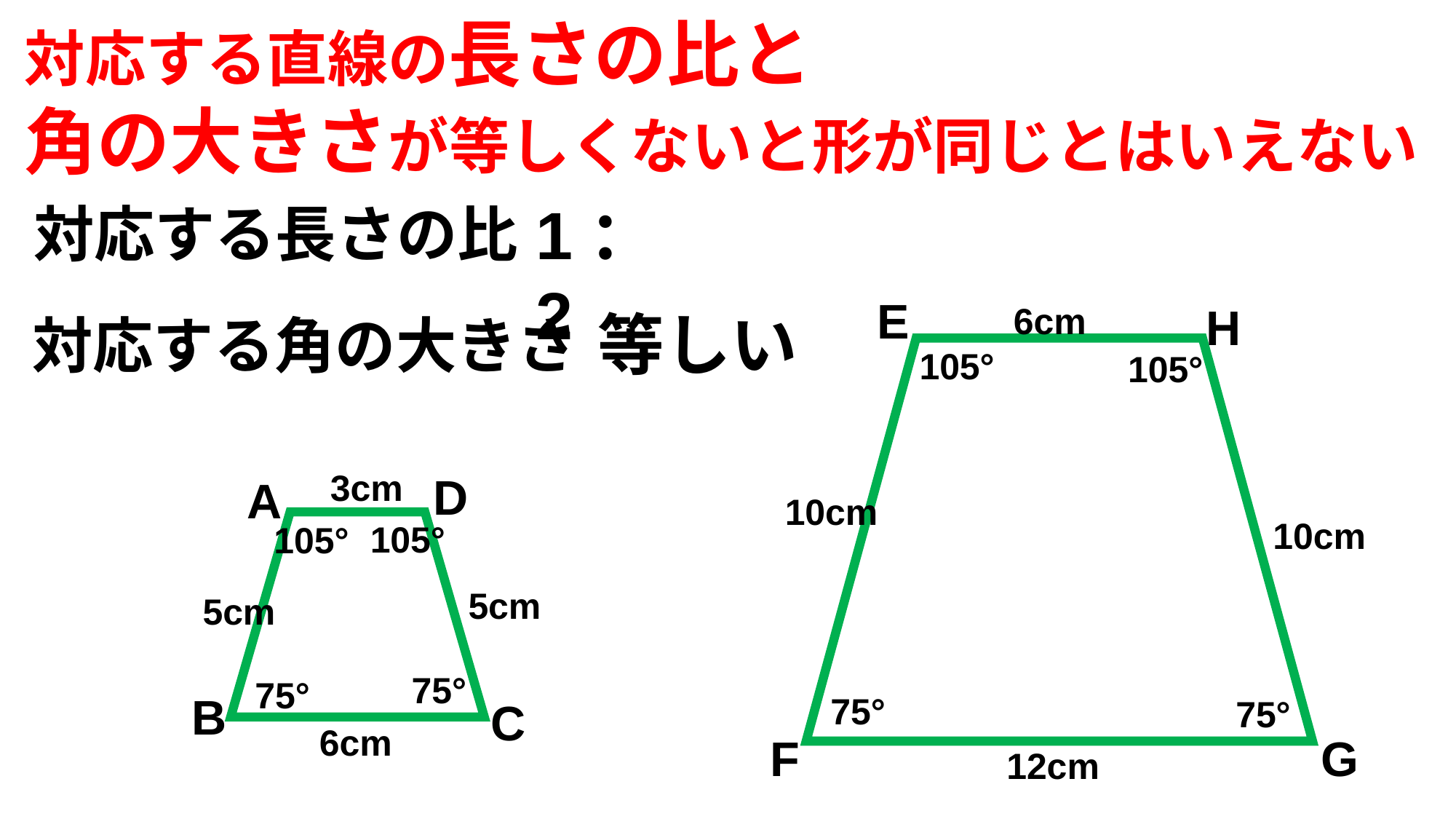

対応する直線の長さの比と
角の大きさが等しくないと形が同じとはいえない
1：2
対応する長さの比
E
H
6cm
等しい
対応する角の大きさ

105°
105°
3cm
D
A
10cm
10cm
105°

105°
5cm
5cm
75°
75°
B
75°
75°
C
6cm
G
F
12cm